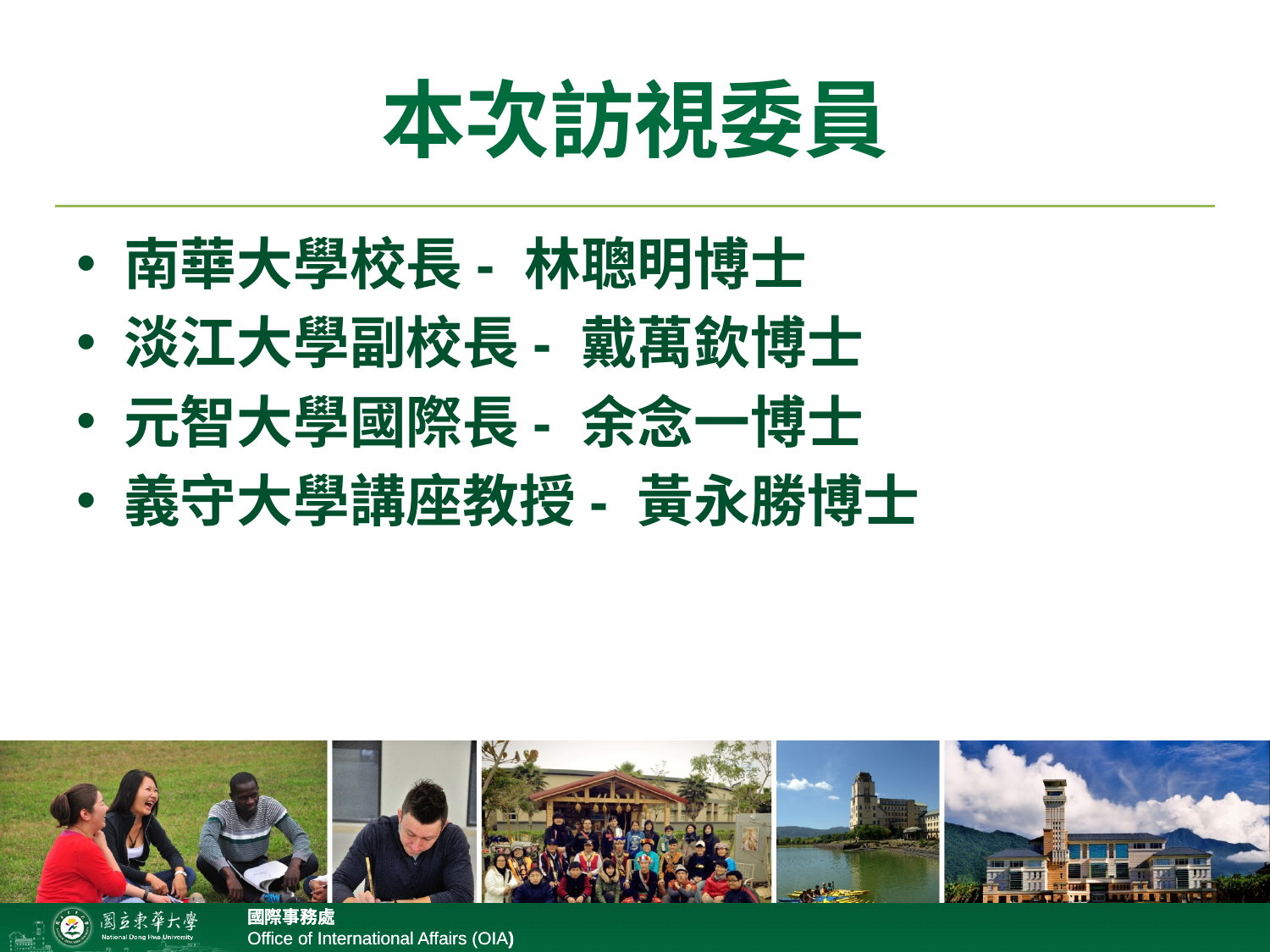

# 本次訪視委員
南華大學校長- 林聰明博士
淡江大學副校長- 戴萬欽博士
元智大學國際長- 余念一博士
義守大學講座教授- 黃永勝博士